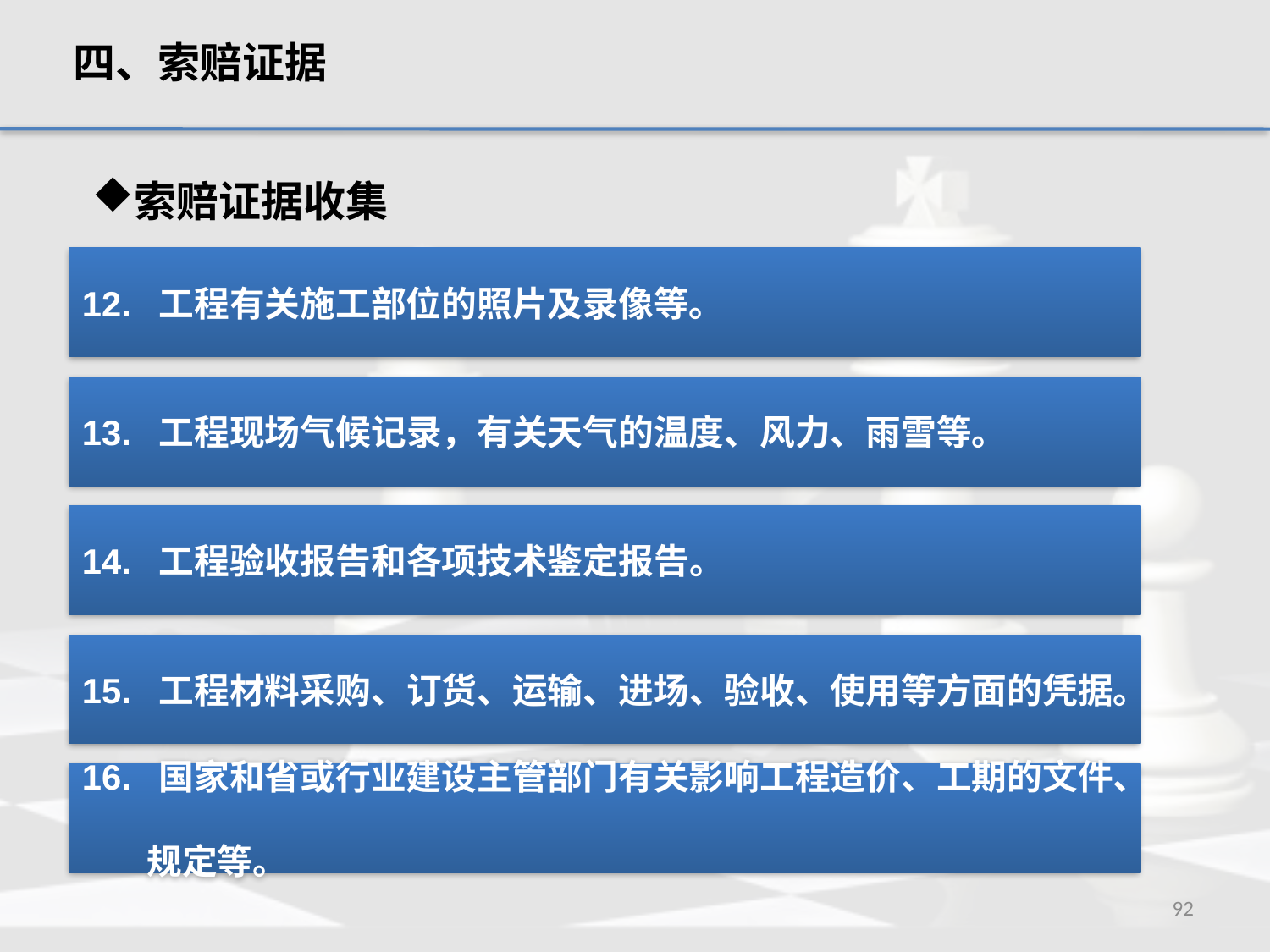

四、索赔证据
索赔证据收集
12.  工程有关施工部位的照片及录像等。
13.  工程现场气候记录，有关天气的温度、风力、雨雪等。
14.  工程验收报告和各项技术鉴定报告。
15.  工程材料采购、订货、运输、进场、验收、使用等方面的凭据。
16.  国家和省或行业建设主管部门有关影响工程造价、工期的文件、
       规定等。
92